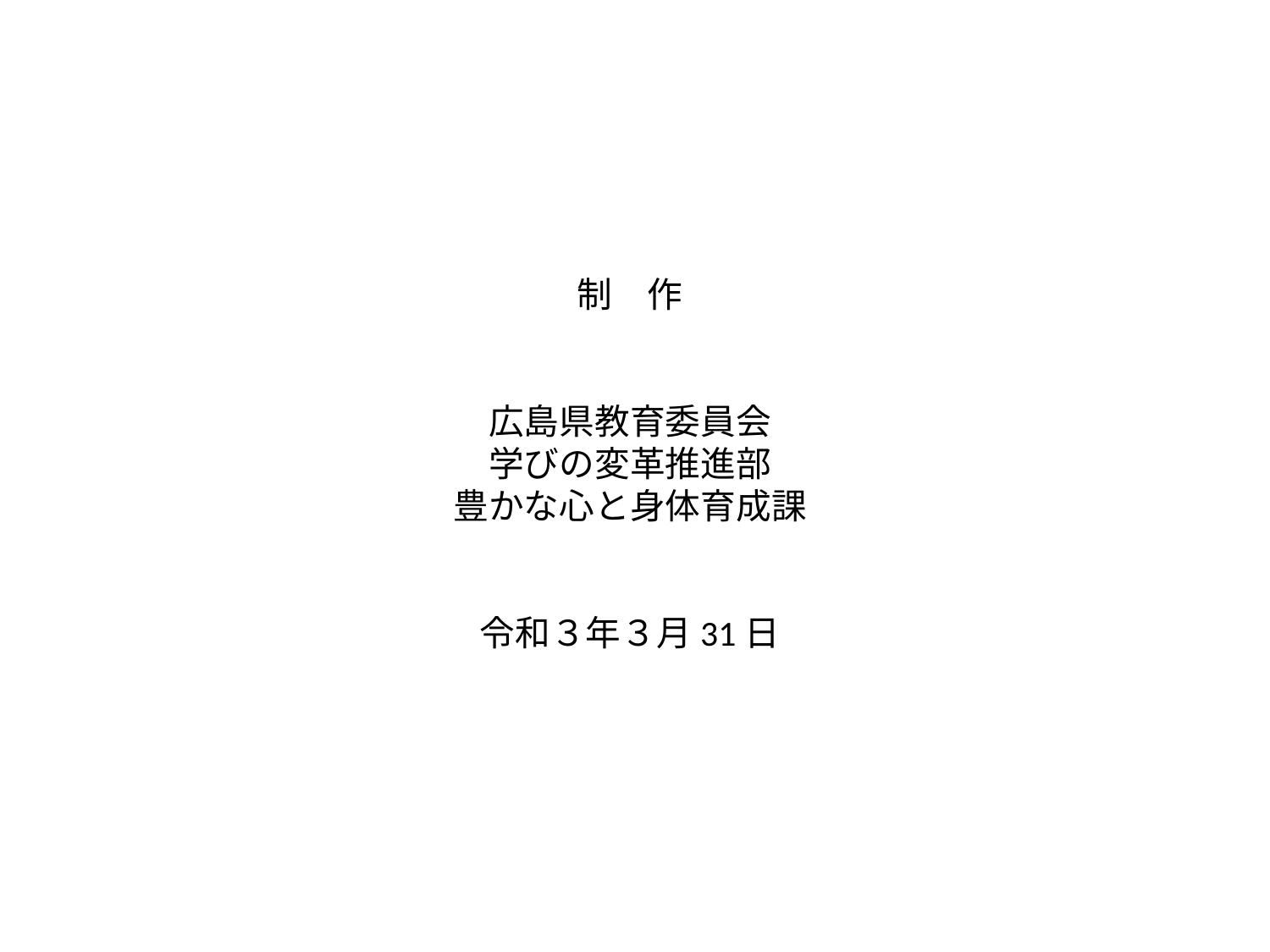

制　作

広島県教育委員会
学びの変革推進部
豊かな心と身体育成課

令和３年３月31日